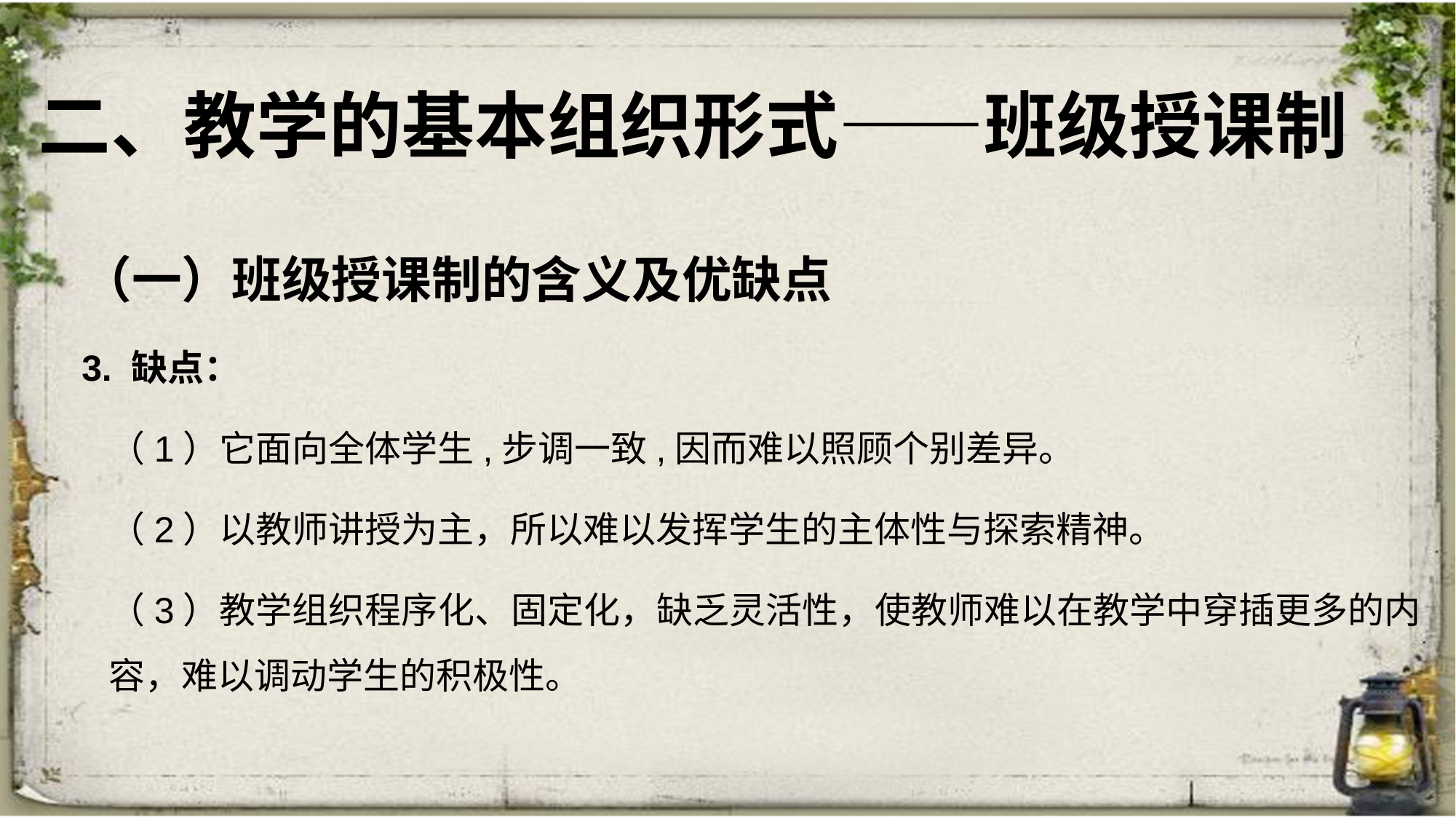

# 二、教学的基本组织形式——班级授课制
（一）班级授课制的含义及优缺点
3. 缺点：
（1）它面向全体学生,步调一致,因而难以照顾个别差异。
（2）以教师讲授为主，所以难以发挥学生的主体性与探索精神。
（3）教学组织程序化、固定化，缺乏灵活性，使教师难以在教学中穿插更多的内容，难以调动学生的积极性。